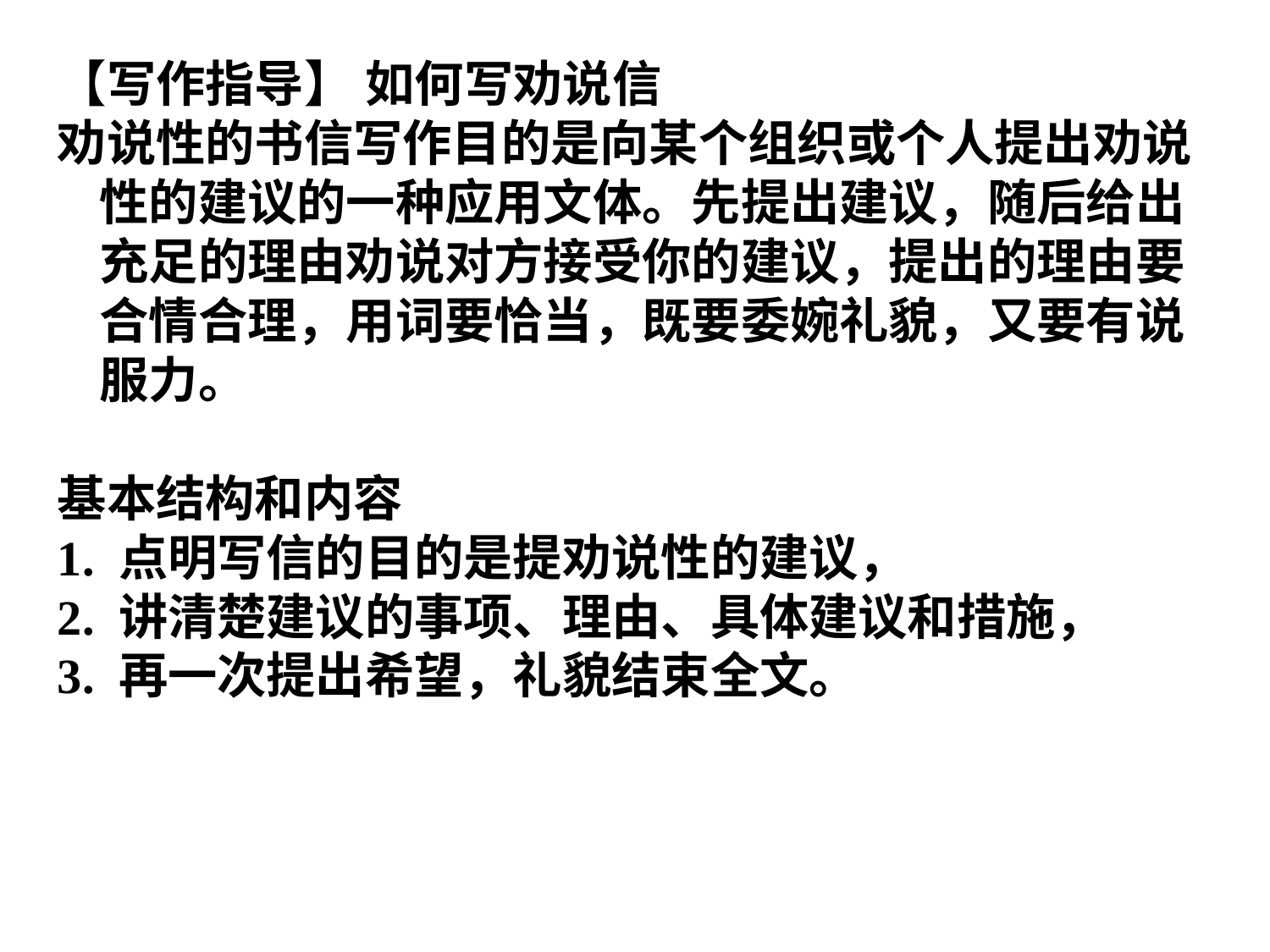

【写作指导】 如何写劝说信
劝说性的书信写作目的是向某个组织或个人提出劝说性的建议的一种应用文体。先提出建议，随后给出充足的理由劝说对方接受你的建议，提出的理由要合情合理，用词要恰当，既要委婉礼貌，又要有说服力。

基本结构和内容
1. 点明写信的目的是提劝说性的建议，
2. 讲清楚建议的事项、理由、具体建议和措施，
3. 再一次提出希望，礼貌结束全文。